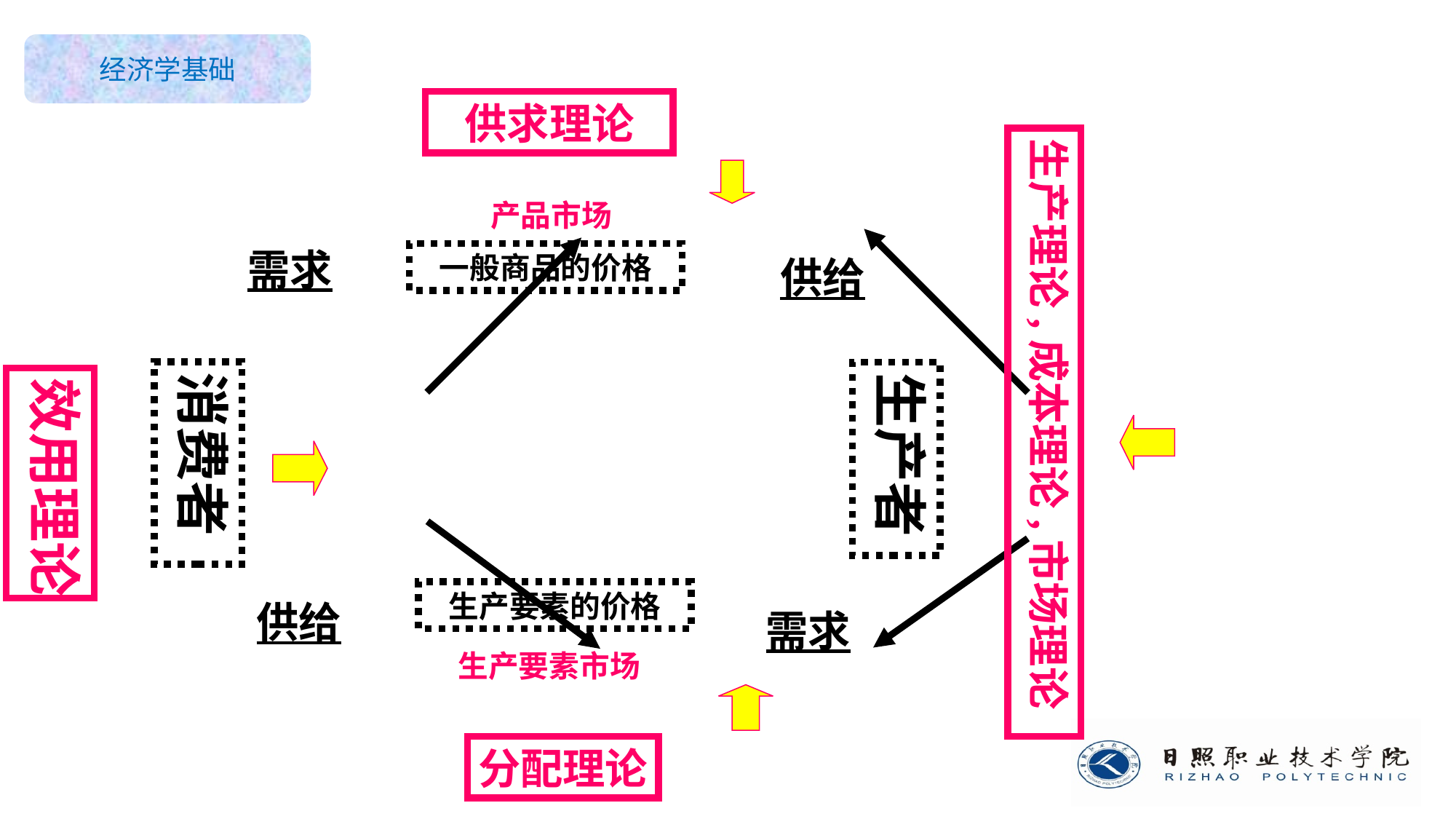

供求理论
生产理论,成本理论,市场理论

产品市场

需求

一般商品的价格
供给
消费者
生产者
效用理论

生产要素的价格
供给
需求
生产要素市场

分配理论